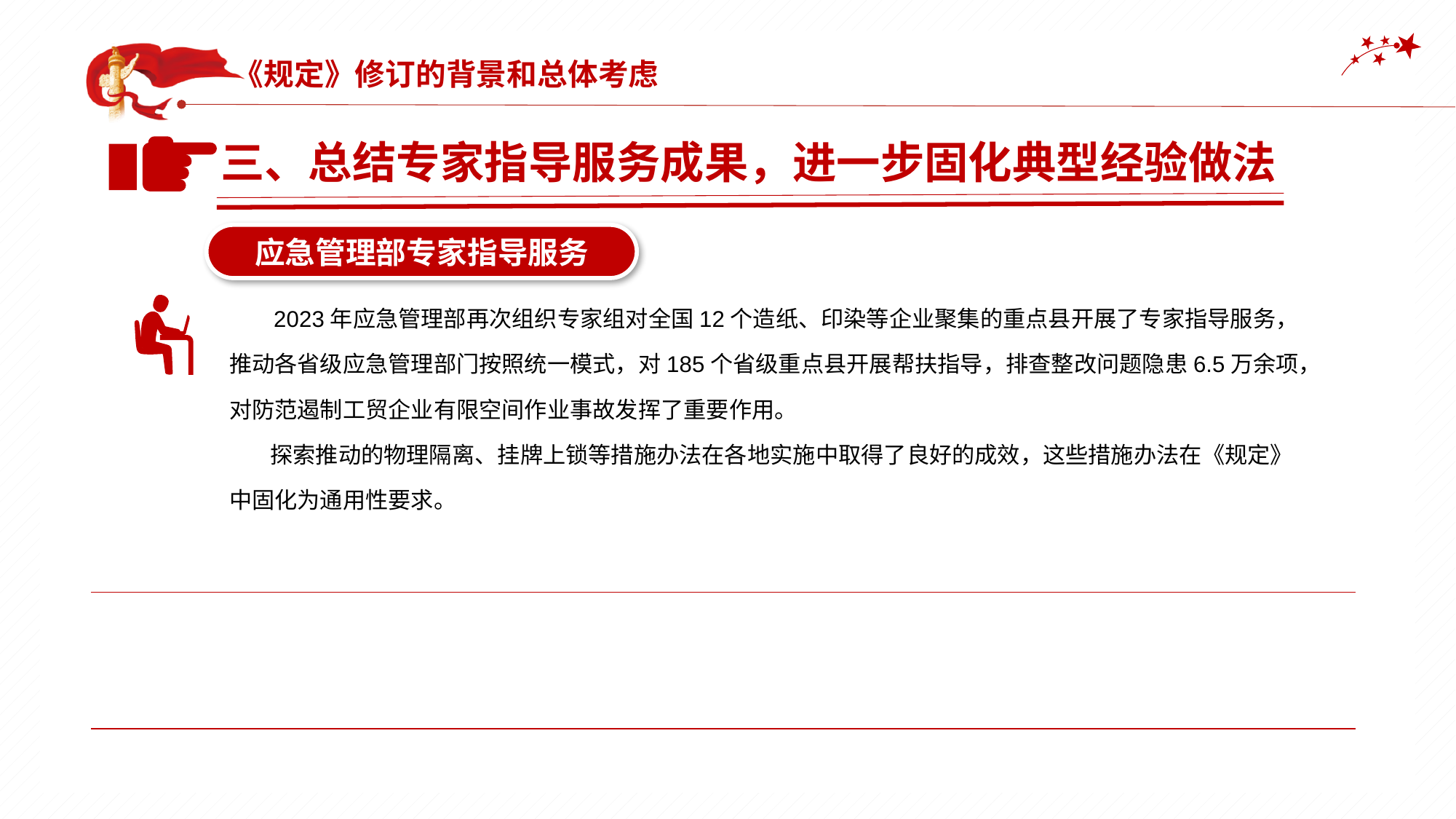

《规定》修订的背景和总体考虑
三、总结专家指导服务成果，进一步固化典型经验做法

应急管理部专家指导服务
       2023年应急管理部再次组织专家组对全国12个造纸、印染等企业聚集的重点县开展了专家指导服务，推动各省级应急管理部门按照统一模式，对185个省级重点县开展帮扶指导，排查整改问题隐患6.5万余项，对防范遏制工贸企业有限空间作业事故发挥了重要作用。
       探索推动的物理隔离、挂牌上锁等措施办法在各地实施中取得了良好的成效，这些措施办法在《规定》中固化为通用性要求。